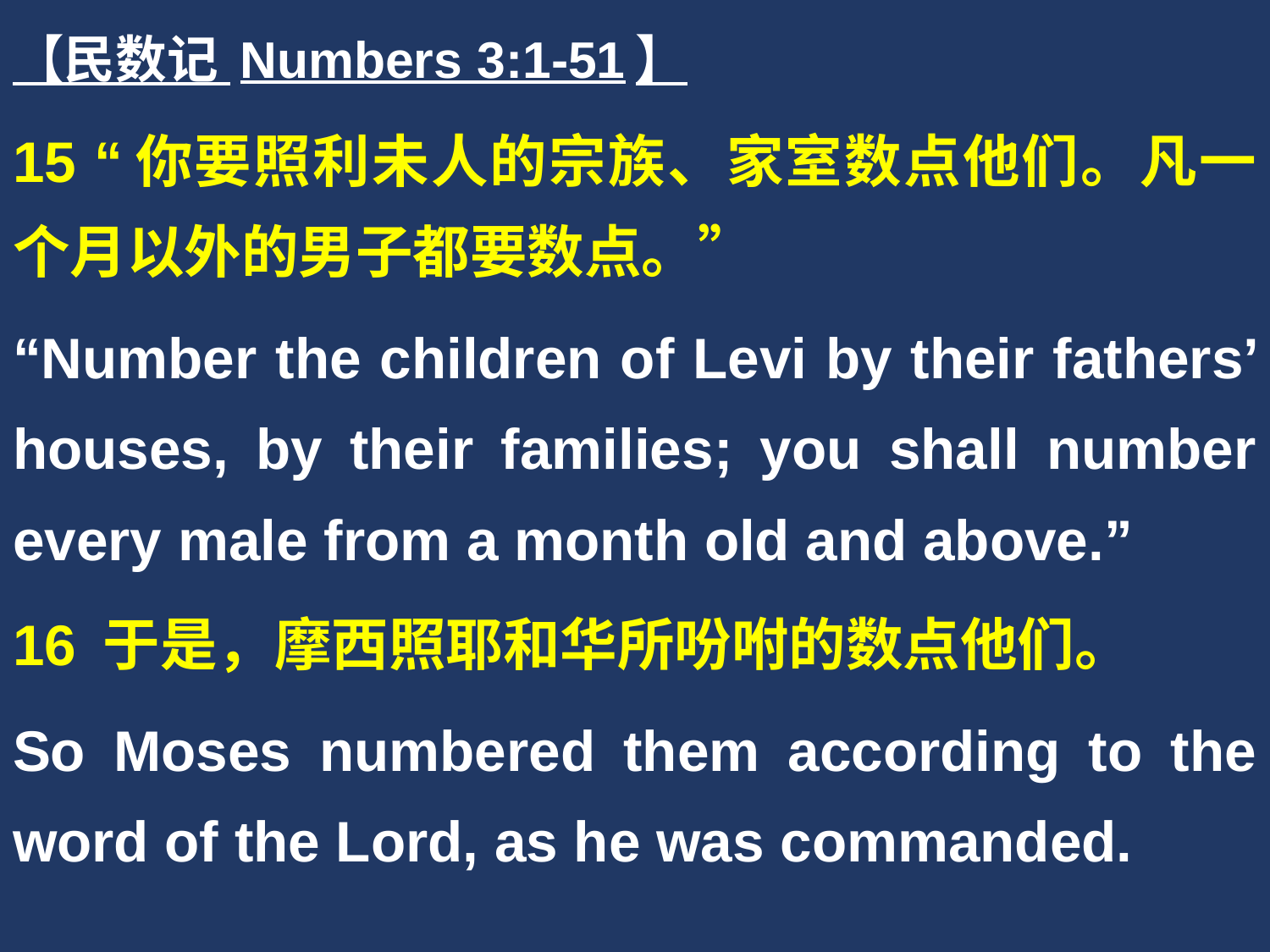

【民数记 Numbers 3:1-51】
15 “你要照利未人的宗族、家室数点他们。凡一个月以外的男子都要数点。”
“Number the children of Levi by their fathers’ houses, by their families; you shall number every male from a month old and above.”
16 于是，摩西照耶和华所吩咐的数点他们。
So Moses numbered them according to the word of the Lord, as he was commanded.